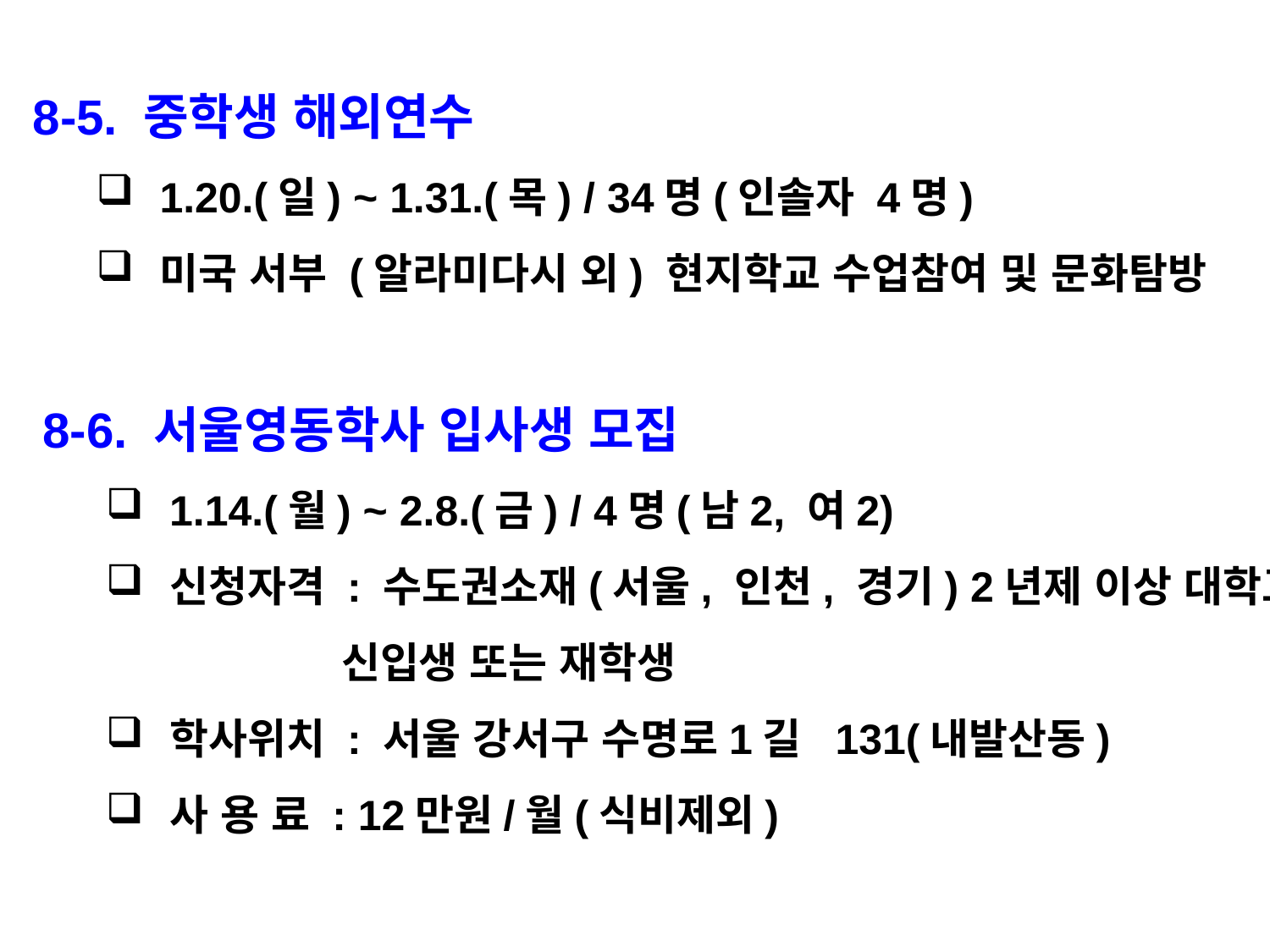

8-5. 중학생 해외연수
1.20.(일) ~ 1.31.(목) / 34명(인솔자 4명)
미국 서부 (알라미다시 외) 현지학교 수업참여 및 문화탐방

8-6. 서울영동학사 입사생 모집
1.14.(월) ~ 2.8.(금) / 4명(남2, 여2)
신청자격 : 수도권소재(서울, 인천, 경기) 2년제 이상 대학교
                   신입생 또는 재학생
학사위치 : 서울 강서구 수명로1길  131(내발산동)
사 용 료 : 12만원/월(식비제외)